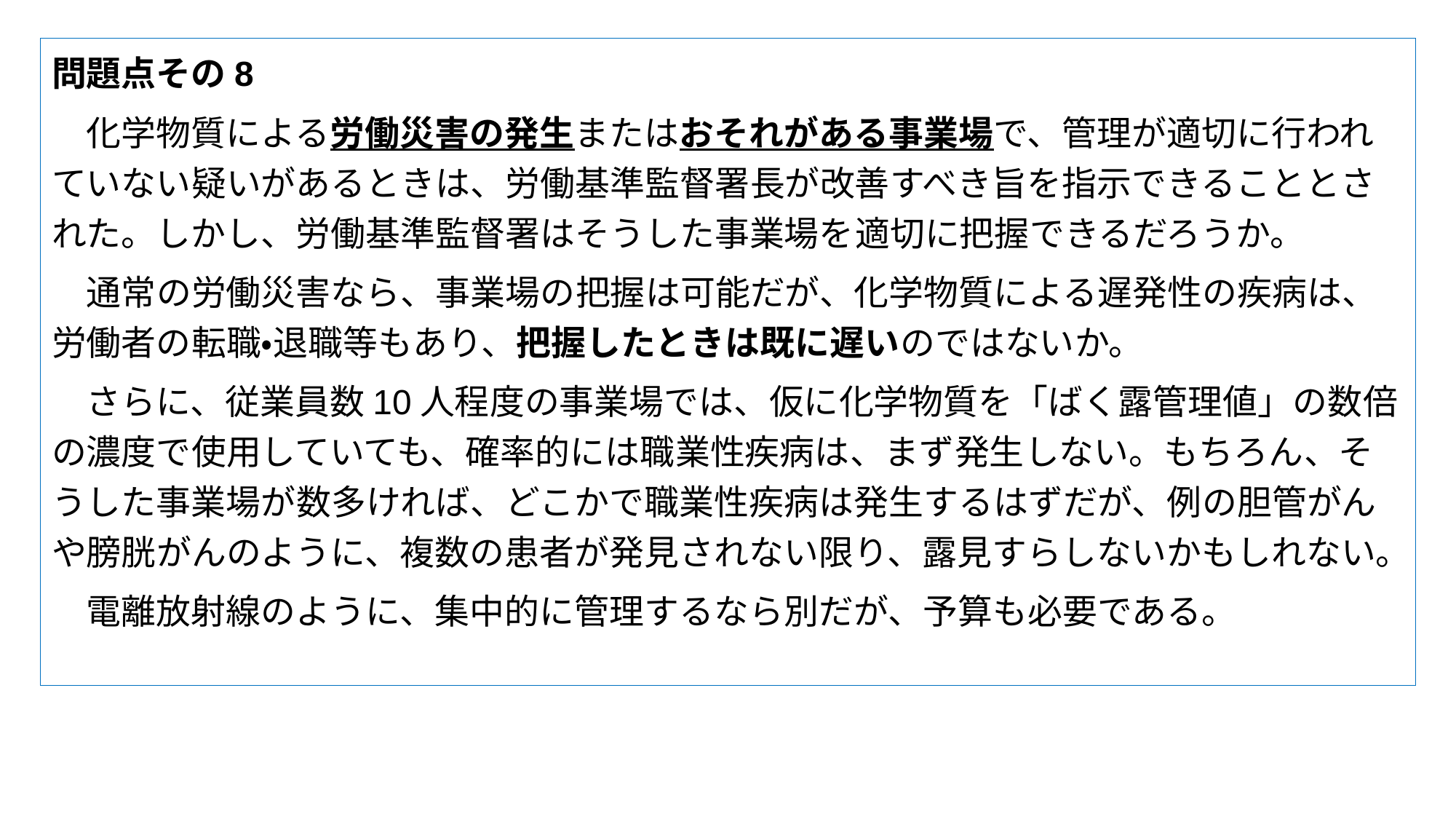

問題点その8
　化学物質による労働災害の発⽣またはおそれがある事業場で、管理が適切に⾏われていない疑いがあるときは、労働基準監督署⻑が改善すべき旨を指⽰できることとされた。しかし、労働基準監督署はそうした事業場を適切に把握できるだろうか。
　通常の労働災害なら、事業場の把握は可能だが、化学物質による遅発性の疾病は、労働者の転職・退職等もあり、把握したときは既に遅いのではないか。
　さらに、従業員数10人程度の事業場では、仮に化学物質を「ばく露管理値」の数倍の濃度で使用していても、確率的には職業性疾病は、まず発生しない。もちろん、そうした事業場が数多ければ、どこかで職業性疾病は発生するはずだが、例の胆管がんや膀胱がんのように、複数の患者が発見されない限り、露見すらしないかもしれない。
　電離放射線のように、集中的に管理するなら別だが、予算も必要である。